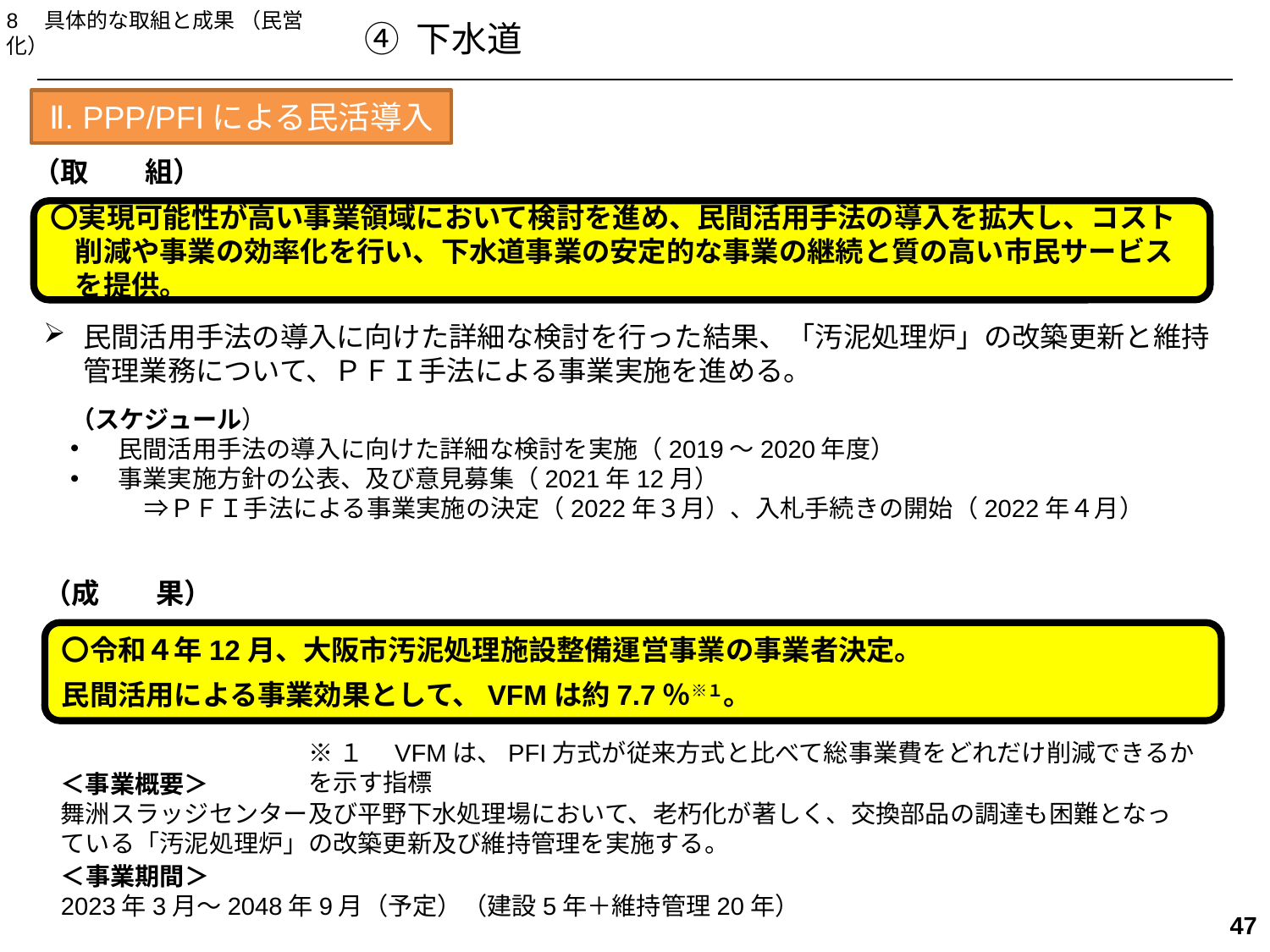

8　具体的な取組と成果 （民営化）
④ 下水道
Ⅱ. PPP/PFIによる民活導入
（取　　組）
〇実現可能性が高い事業領域において検討を進め、民間活用手法の導入を拡大し、コスト削減や事業の効率化を行い、下水道事業の安定的な事業の継続と質の高い市民サービスを提供。
民間活用手法の導入に向けた詳細な検討を行った結果、「汚泥処理炉」の改築更新と維持管理業務について、ＰＦＩ手法による事業実施を進める。
（スケジュール）
民間活用手法の導入に向けた詳細な検討を実施（2019～2020年度）
事業実施方針の公表、及び意見募集（2021年12月）
　　　⇒ＰＦＩ手法による事業実施の決定（2022年３月）、入札手続きの開始（2022年４月）
（成　　果）
〇令和４年12月、大阪市汚泥処理施設整備運営事業の事業者決定。
民間活用による事業効果として、VFMは約7.7％※１。
※１　VFMは、PFI方式が従来方式と比べて総事業費をどれだけ削減できるかを示す指標
＜事業概要＞
舞洲スラッジセンター及び平野下水処理場において、老朽化が著しく、交換部品の調達も困難となっている「汚泥処理炉」の改築更新及び維持管理を実施する。
＜事業期間＞
2023年3月～2048年9月（予定）（建設5年＋維持管理20年）
47